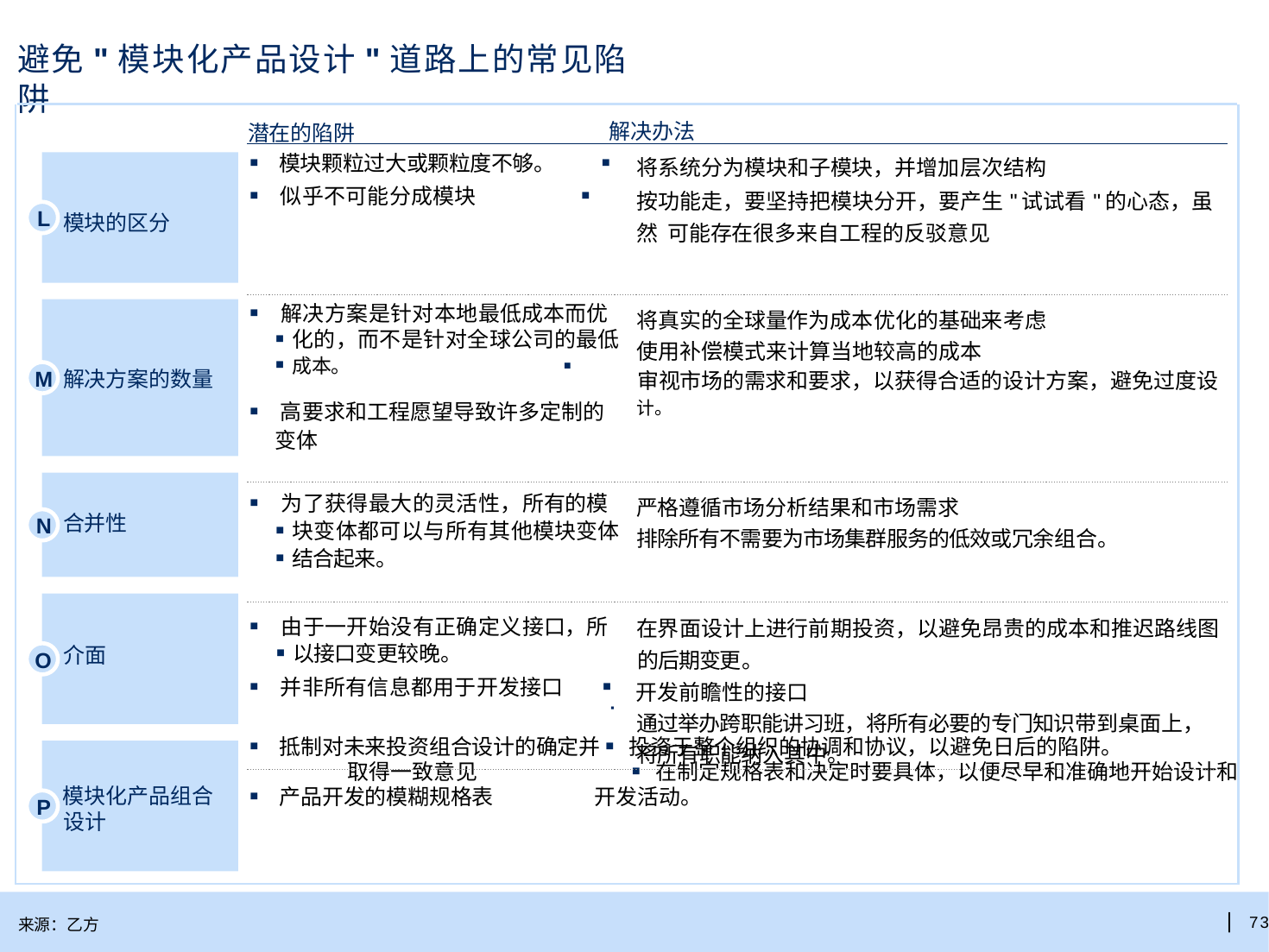

避免"模块化产品设计"道路上的常见陷阱

| 潜在的陷阱 模块的区分 解决方案的数量 合并性 介面 ▪ 抵制对未来投资组合设计的确定并 ▪ 投资于整个组织的协调和协议，以避免日后的陷阱。 取得一致意见 ▪ 在制定规格表和决定时要具体，以便尽早和准确地开始设计和 ▪ 产品开发的模糊规格表 开发活动。 |
| --- |

解决办法
| ▪ 模块颗粒过大或颗粒度不够。 ▪ | 将系统分为模块和子模块，并增加层次结构 |
| --- | --- |
| ▪ 似乎不可能分成模块 ▪ | 按功能走，要坚持把模块分开，要产生"试试看"的心态，虽然 可能存在很多来自工程的反驳意见 |
| ▪ 解决方案是针对本地最低成本而优 ▪ 化的，而不是针对全球公司的最低 ▪ 成本。 ▪ | 将真实的全球量作为成本优化的基础来考虑 使用补偿模式来计算当地较高的成本 审视市场的需求和要求，以获得合适的设计方案，避免过度设 |
| ▪ 高要求和工程愿望导致许多定制的 变体 | 计。 |
| ▪ 为了获得最大的灵活性，所有的模 ▪ 块变体都可以与所有其他模块变体 ▪ 结合起来。 | 严格遵循市场分析结果和市场需求 排除所有不需要为市场集群服务的低效或冗余组合。 |
| ▪ 由于一开始没有正确定义接口，所 ▪ 以接口变更较晚。 ▪ 并非所有信息都用于开发接口 ▪ ▪ | 在界面设计上进行前期投资，以避免昂贵的成本和推迟路线图 的后期变更。 开发前瞻性的接口 通过举办跨职能讲习班，将所有必要的专门知识带到桌面上， 将所有职能纳入其中。 |

L

M

N

O

模块化产品组合 设计

P

   |  73

来源：乙方